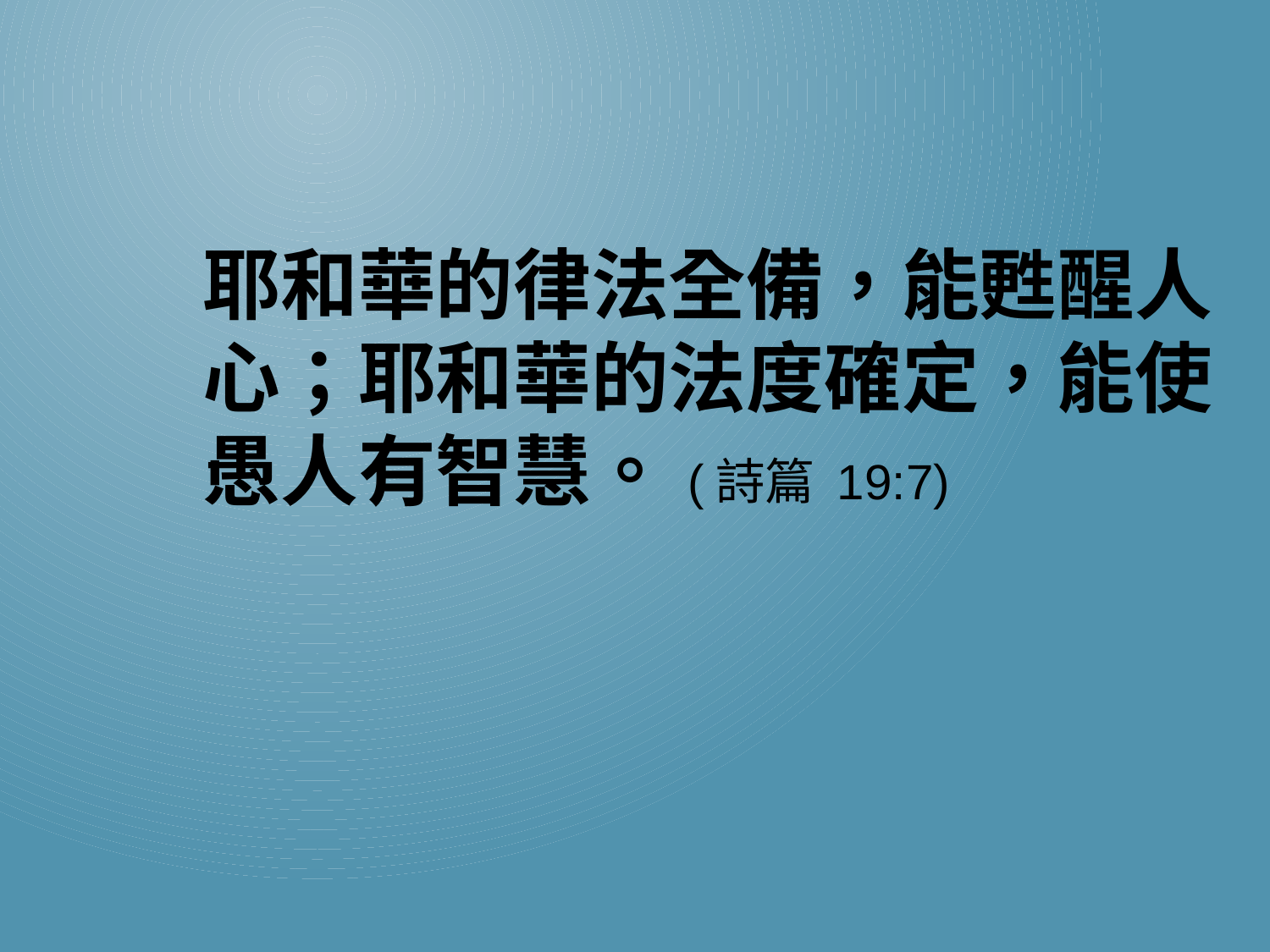

#
耶 和 華 的 律 法 全 備 ， 能 甦 醒 人 心 ； 耶 和 華 的 法 度 確 定 ， 能 使 愚 人 有 智 慧 。(詩篇 19:7)